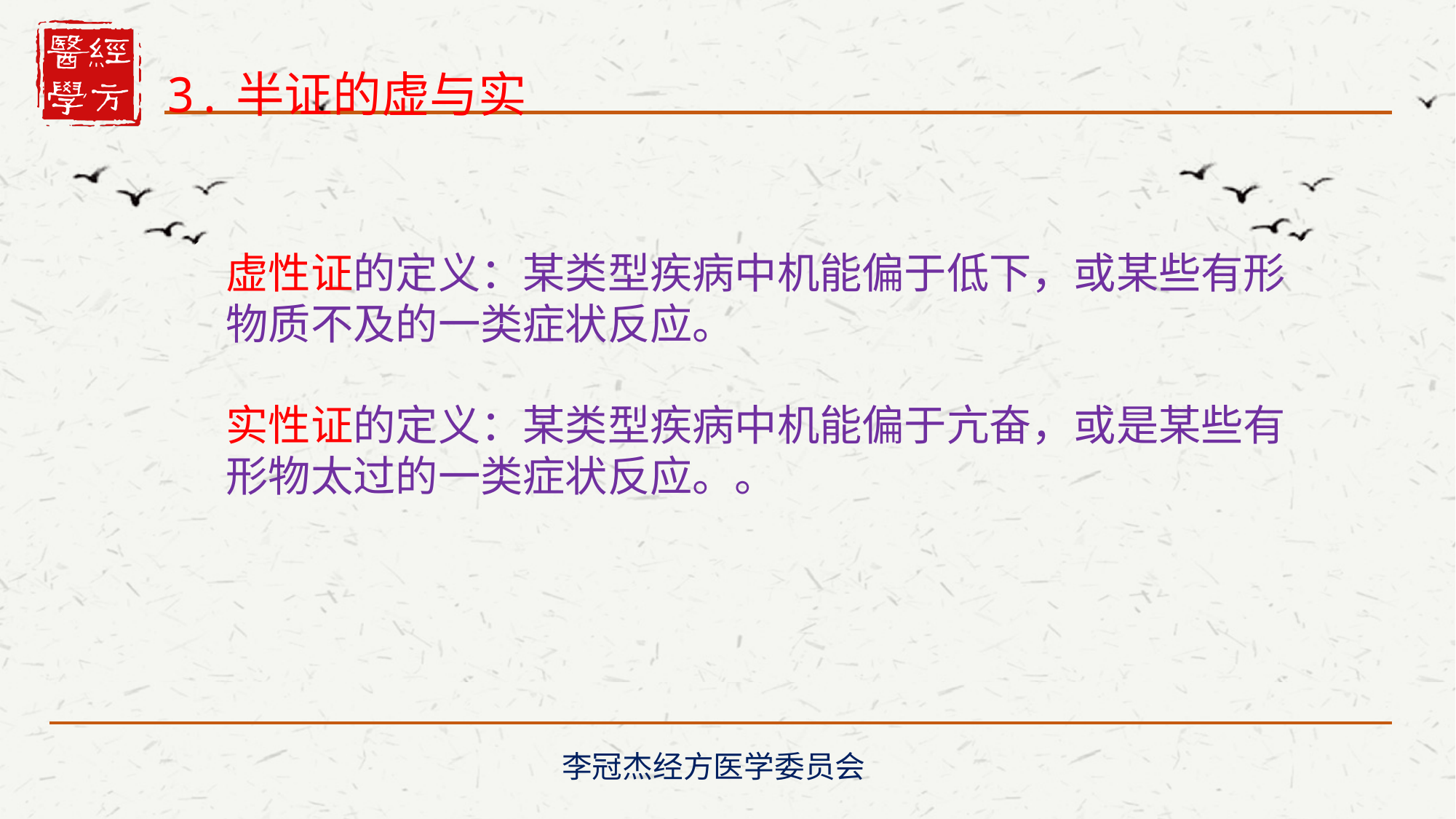

3.半证的虚与实
虚性证的定义：某类型疾病中机能偏于低下，或某些有形物质不及的一类症状反应。

实性证的定义：某类型疾病中机能偏于亢奋，或是某些有形物太过的一类症状反应。。
23